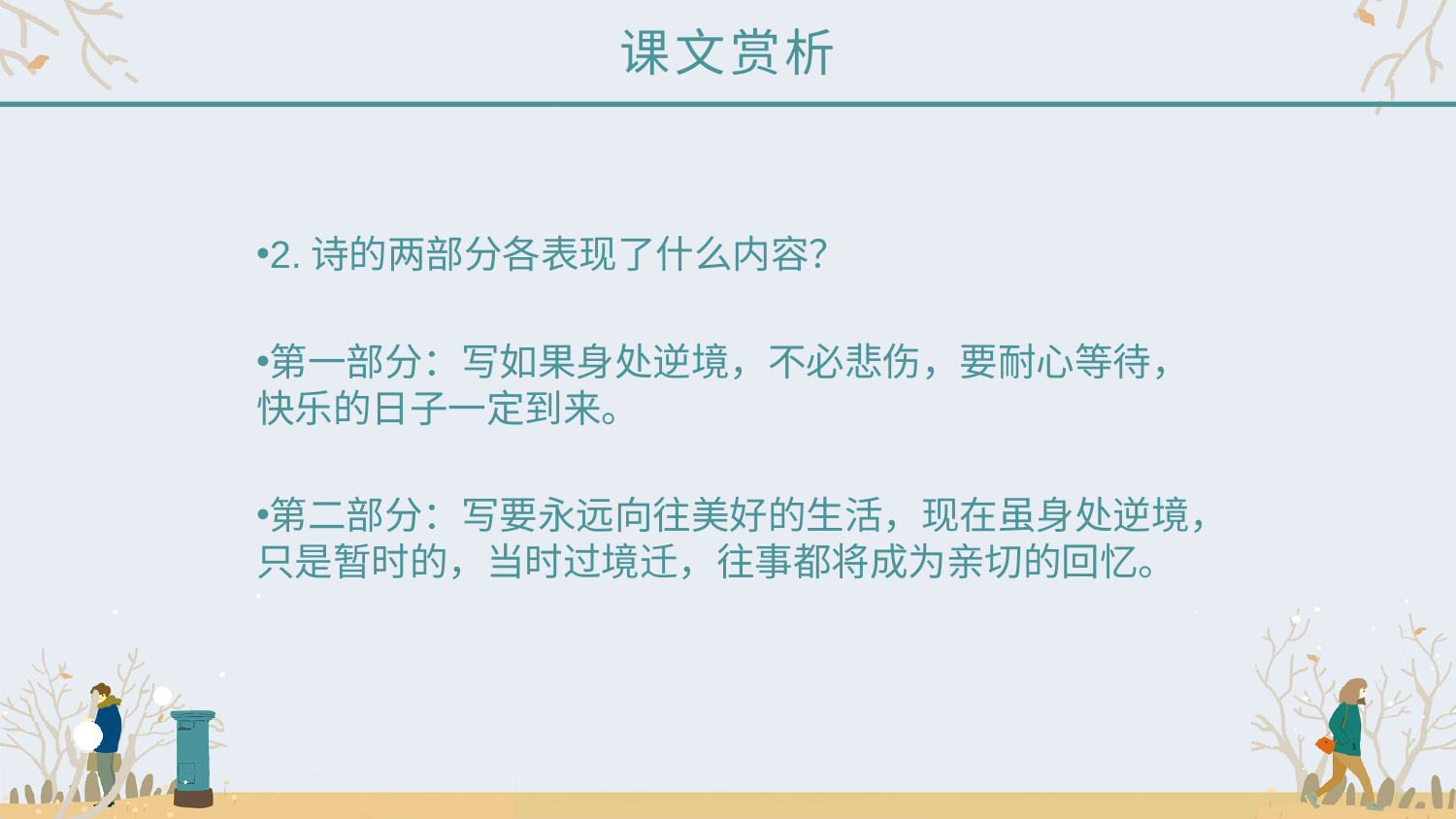

课文赏析

2.诗的两部分各表现了什么内容？

第一部分：写如果身处逆境，不必悲伤，要耐心等待，快乐的日子一定到来。

第二部分：写要永远向往美好的生活，现在虽身处逆境，只是暂时的，当时过境迁，往事都将成为亲切的回忆。